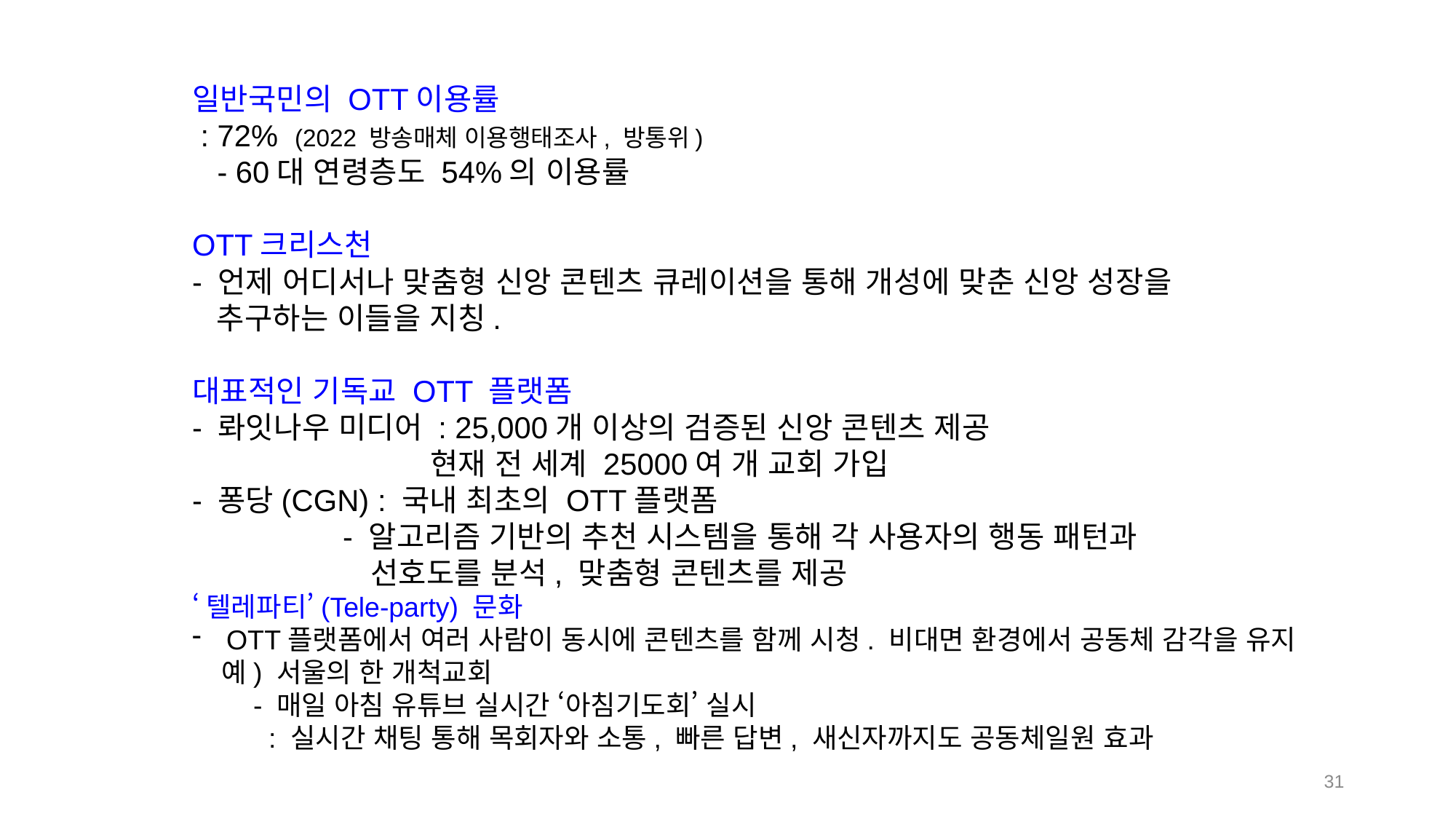

일반국민의 OTT이용률
 : 72%  (2022 방송매체 이용행태조사, 방통위)
   - 60대 연령층도 54%의 이용률

OTT크리스천
- 언제 어디서나 맞춤형 신앙 콘텐츠 큐레이션을 통해 개성에 맞춘 신앙 성장을
  추구하는 이들을 지칭.

대표적인 기독교 OTT 플랫폼
- 롸잇나우 미디어 : 25,000개 이상의 검증된 신앙 콘텐츠 제공
                           현재 전 세계 25000여 개 교회 가입
- 퐁당(CGN) : 국내 최초의 OTT플랫폼
                  - 알고리즘 기반의 추천 시스템을 통해 각 사용자의 행동 패턴과
                    선호도를 분석, 맞춤형 콘텐츠를 제공
‘텔레파티’(Tele-party) 문화
OTT플랫폼에서 여러 사람이 동시에 콘텐츠를 함께 시청. 비대면 환경에서 공동체 감각을 유지
   예) 서울의 한 개척교회
        - 매일 아침 유튜브 실시간 ‘아침기도회’ 실시
          : 실시간 채팅 통해 목회자와 소통, 빠른 답변, 새신자까지도 공동체일원 효과
31